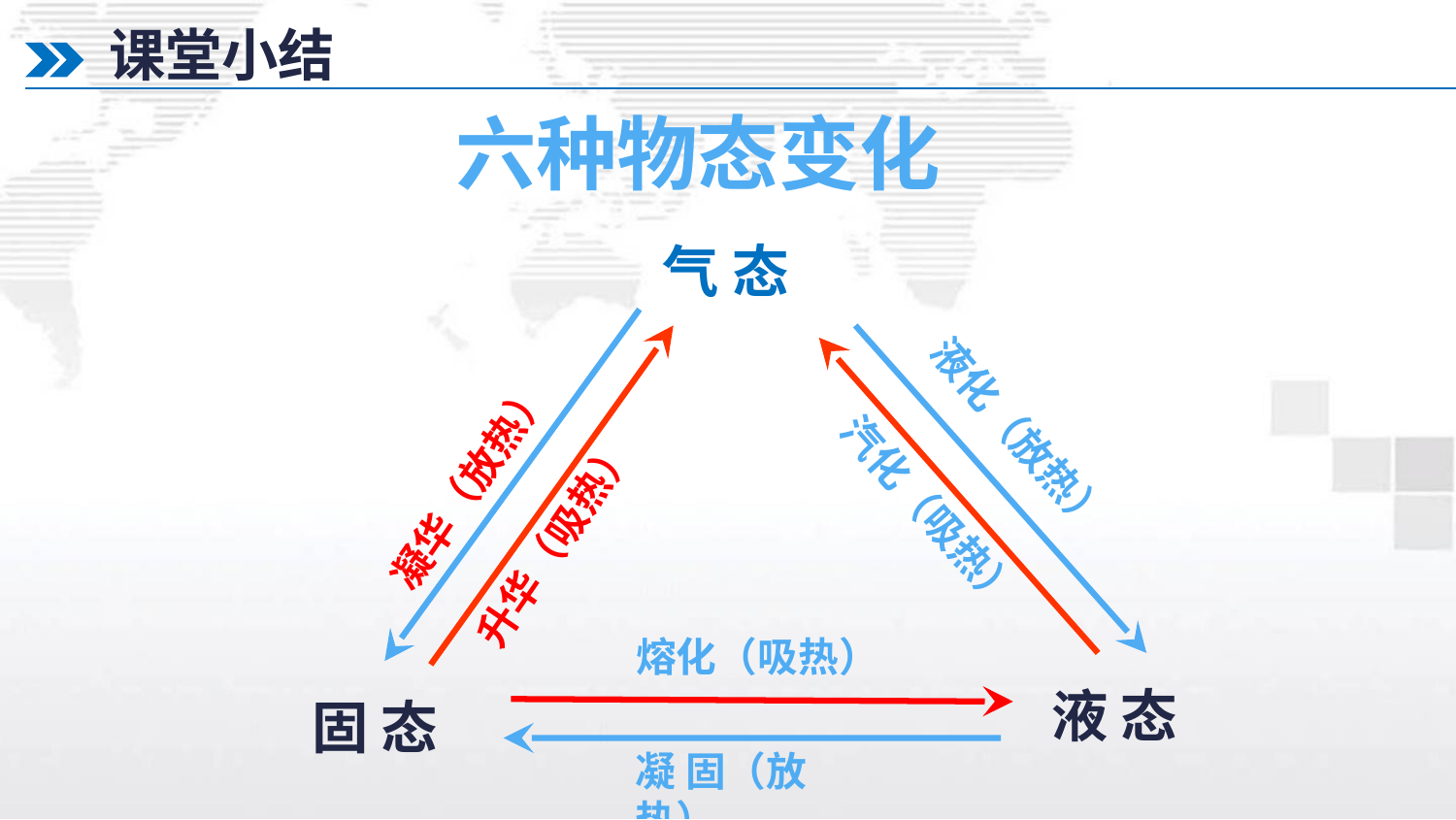

# 课堂小结
六种物态变化
气 态

凝华（放热）
液化（放热）
升华（吸热）
汽化（吸热）
熔化（吸热）
液 态
固 态

凝 固（放热）